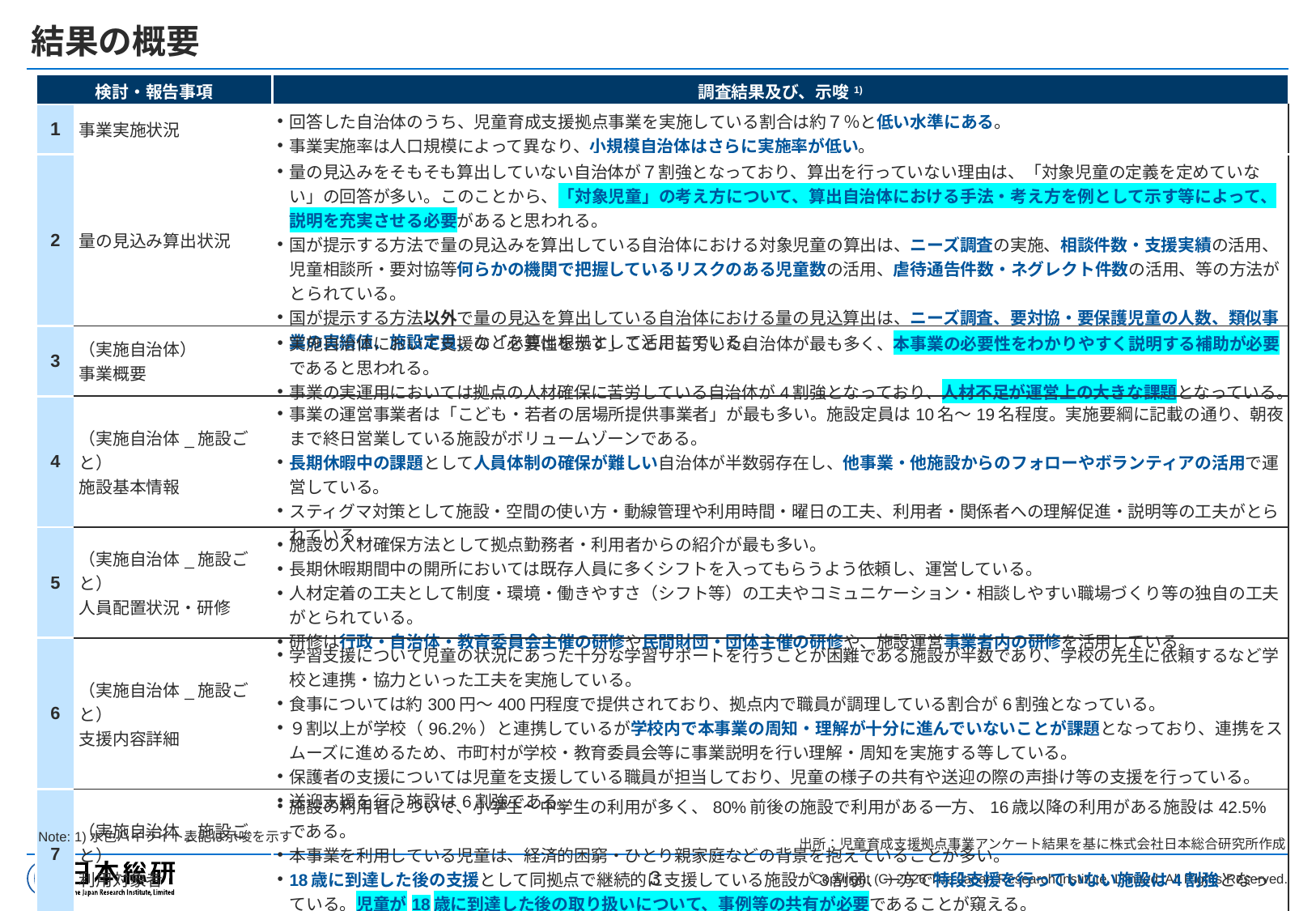

# 結果の概要
| 検討・報告事項 | 実施時期 | 調査結果及び、示唆1) |
| --- | --- | --- |
| 1 | 事業実施状況 | 回答した自治体のうち、児童育成支援拠点事業を実施している割合は約７％と低い水準にある。 事業実施率は人口規模によって異なり、小規模自治体はさらに実施率が低い。 |
| 2 | 量の見込み算出状況 | 量の見込みをそもそも算出していない自治体が７割強となっており、算出を行っていない理由は、「対象児童の定義を定めていない」の回答が多い。このことから、「対象児童」の考え方について、算出自治体における手法・考え方を例として示す等によって、説明を充実させる必要があると思われる。 国が提示する方法で量の見込みを算出している自治体における対象児童の算出は、ニーズ調査の実施、相談件数・支援実績の活用、児童相談所・要対協等何らかの機関で把握しているリスクのある児童数の活用、虐待通告件数・ネグレクト件数の活用、等の方法がとられている。 国が提示する方法以外で量の見込を算出している自治体における量の見込算出は、ニーズ調査、要対協・要保護児童の人数、類似事業の実績値、施設定員、などを算出根拠として活用している。 |
| 3 | （実施自治体） 事業概要 | 実施自治体において支援の「必要性を示す」ことに苦労した自治体が最も多く、本事業の必要性をわかりやすく説明する補助が必要であると思われる。 事業の実運用においては拠点の人材確保に苦労している自治体が4割強となっており、人材不足が運営上の大きな課題となっている。 |
| 4 | （実施自治体\_施設ごと） 施設基本情報 | 事業の運営事業者は「こども・若者の居場所提供事業者」が最も多い。施設定員は10名～19名程度。実施要綱に記載の通り、朝夜まで終日営業している施設がボリュームゾーンである。 長期休暇中の課題として人員体制の確保が難しい自治体が半数弱存在し、他事業・他施設からのフォローやボランティアの活用で運営している。 スティグマ対策として施設・空間の使い方・動線管理や利用時間・曜日の工夫、利用者・関係者への理解促進・説明等の工夫がとられている。 |
| 5 | （実施自治体\_施設ごと） 人員配置状況・研修 | 施設の人材確保方法として拠点勤務者・利用者からの紹介が最も多い。 長期休暇期間中の開所においては既存人員に多くシフトを入ってもらうよう依頼し、運営している。 人材定着の工夫として制度・環境・働きやすさ（シフト等）の工夫やコミュニケーション・相談しやすい職場づくり等の独自の工夫がとられている。 研修は行政・自治体・教育委員会主催の研修や民間財団・団体主催の研修や、施設運営事業者内の研修を活用している。 |
| 6 | （実施自治体\_施設ごと） 支援内容詳細 | 学習支援について児童の状況にあった十分な学習サポートを行うことが困難である施設が半数であり、学校の先生に依頼するなど学校と連携・協力といった工夫を実施している。 食事については約300円～400円程度で提供されており、拠点内で職員が調理している割合が6割強となっている。 ９割以上が学校（96.2%）と連携しているが学校内で本事業の周知・理解が十分に進んでいないことが課題となっており、連携をスムーズに進めるため、市町村が学校・教育委員会等に事業説明を行い理解・周知を実施する等している。 保護者の支援については児童を支援している職員が担当しており、児童の様子の共有や送迎の際の声掛け等の支援を行っている。 送迎支援を行う施設は6割強である。 |
| 7 | （実施自治体\_施設ごと） 利用対象者 | 施設の利用者について、小学生～中学生の利用が多く、80%前後の施設で利用がある一方、16歳以降の利用がある施設は42.5%である。 本事業を利用している児童は、経済的困窮・ひとり親家庭などの背景を抱えていることが多い。 18歳に到達した後の支援として同拠点で継続的に支援している施設が3割弱、一方で特段支援を行っていない施設は4割強となっている。児童が18歳に到達した後の取り扱いについて、事例等の共有が必要であることが窺える。 児童が抱える障害・困難や課題として学習の遅れ、発達障害が9割弱の施設で挙げられている。 |
Note: 1)水色ハイライト表記は示唆を示す
出所：児童育成支援拠点事業アンケート結果を基に株式会社日本総合研究所作成